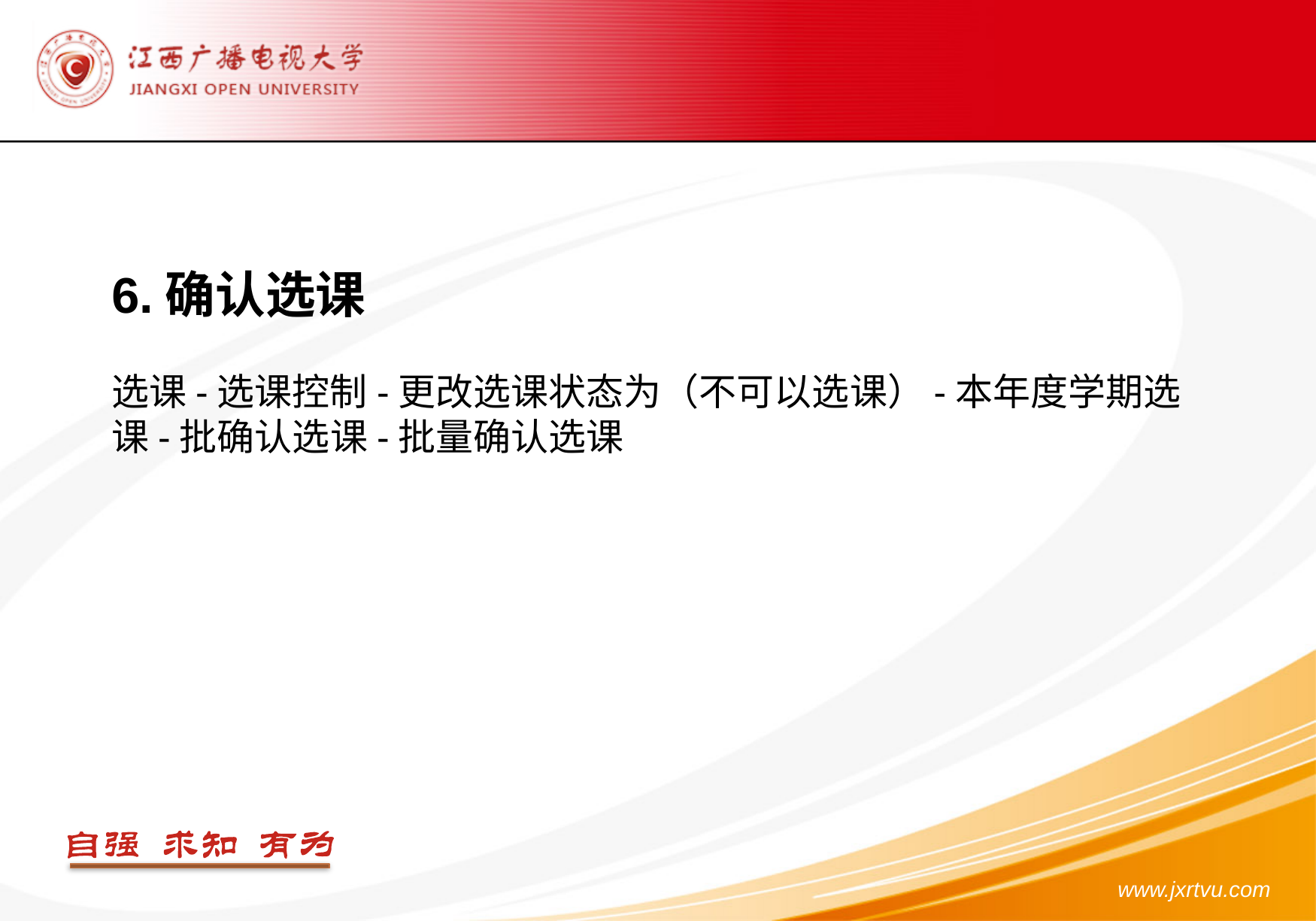

# 6.确认选课 选课-选课控制-更改选课状态为（不可以选课）-本年度学期选课-批确认选课-批量确认选课